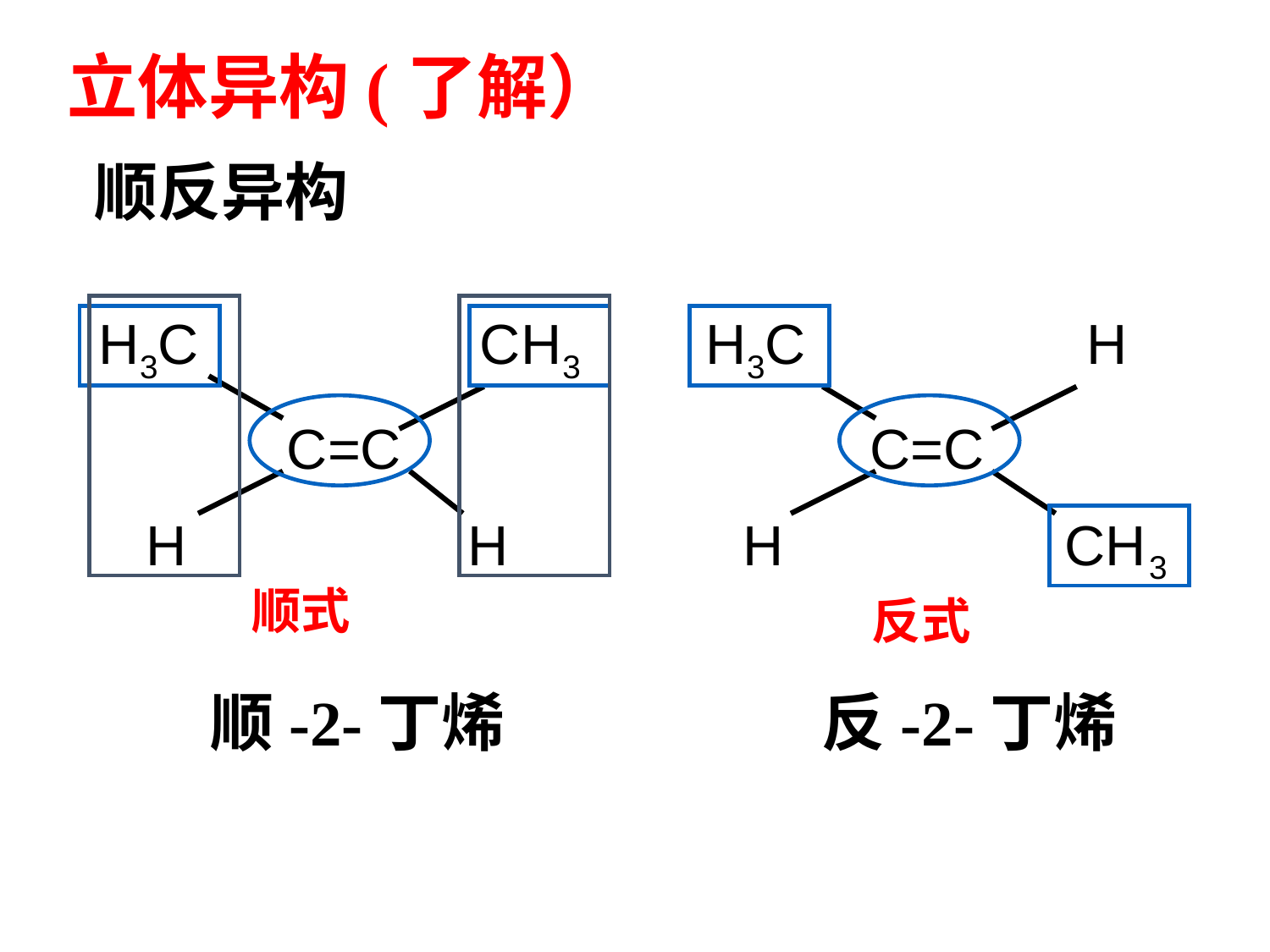

立体异构(了解）
顺反异构

   H3C                  CH3        H3C                  H
               C=C                              C=C
      H                  H               H                  CH3

顺式
反式
   顺-2-丁烯                      反-2-丁烯